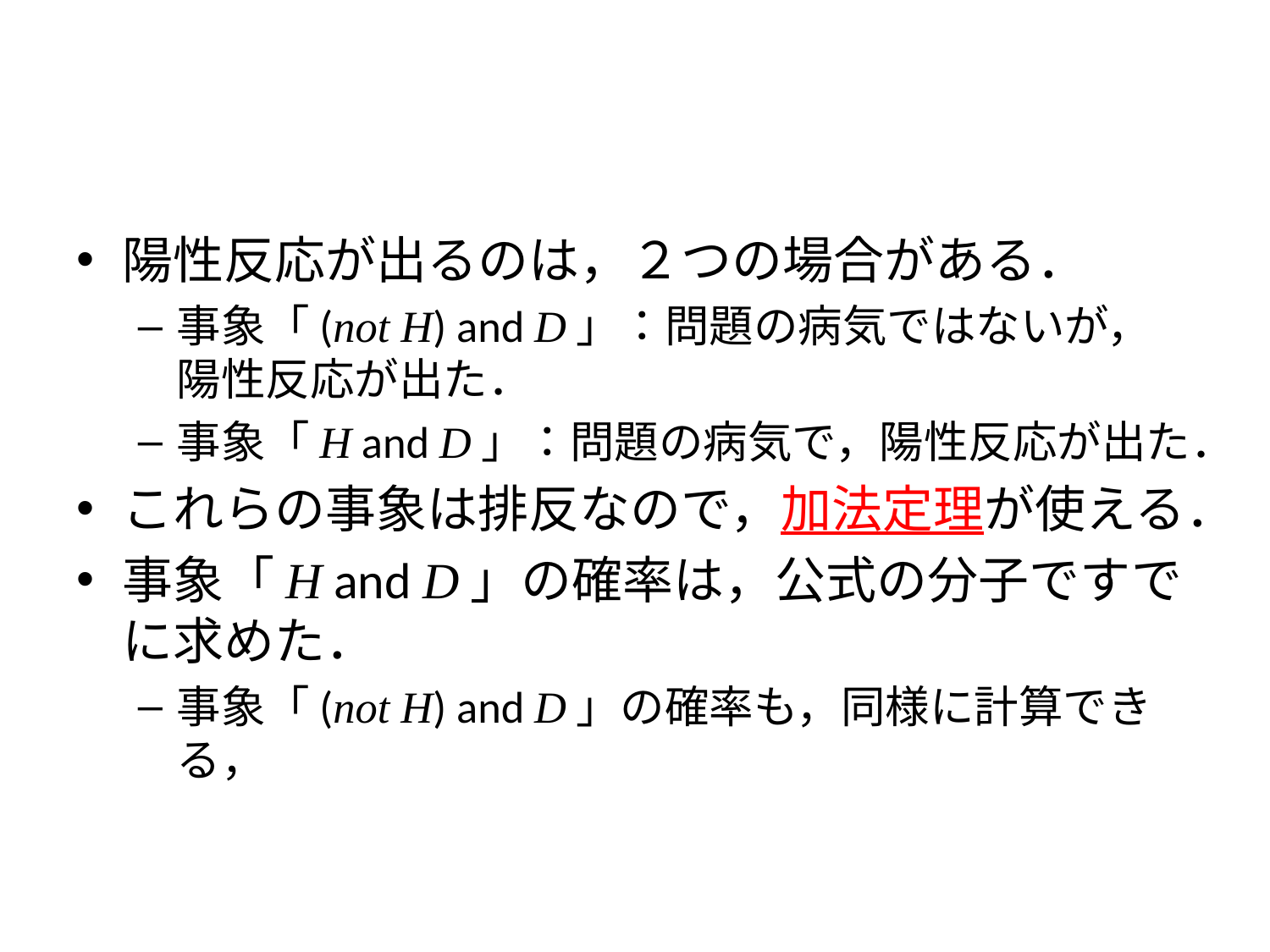

#
陽性反応が出るのは，２つの場合がある．
事象「(not H) and D」：問題の病気ではないが，陽性反応が出た．
事象「H and D」：問題の病気で，陽性反応が出た．
これらの事象は排反なので，加法定理が使える．
事象「H and D」の確率は，公式の分子ですでに求めた．
事象「(not H) and D」の確率も，同様に計算できる，